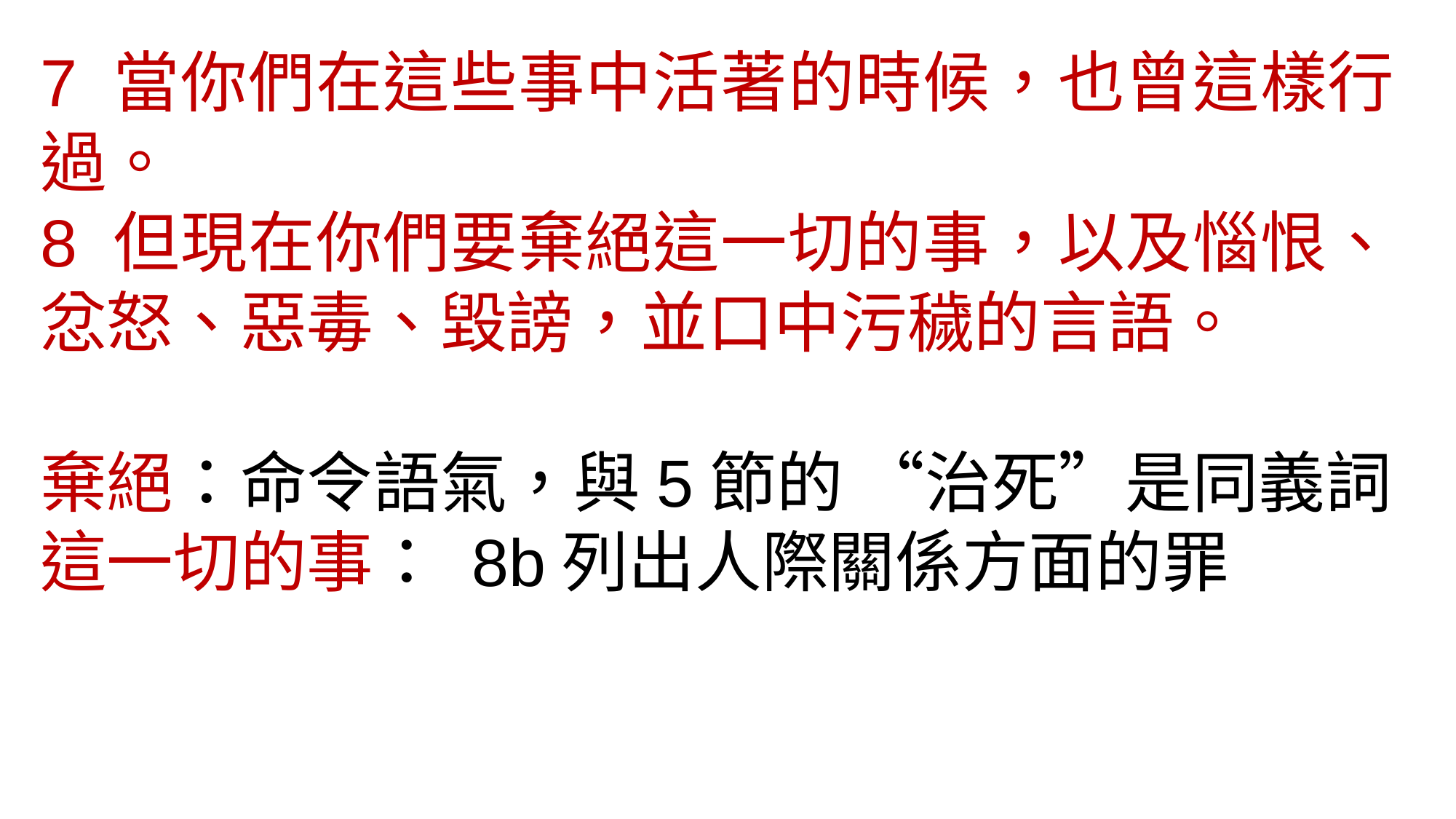

7 當你們在這些事中活著的時候，也曾這樣行過。
8 但現在你們要棄絕這一切的事，以及惱恨、忿怒、惡毒、毀謗，並口中污穢的言語。

棄絕：命令語氣，與5節的 “治死”是同義詞
這一切的事： 8b列出人際關係方面的罪